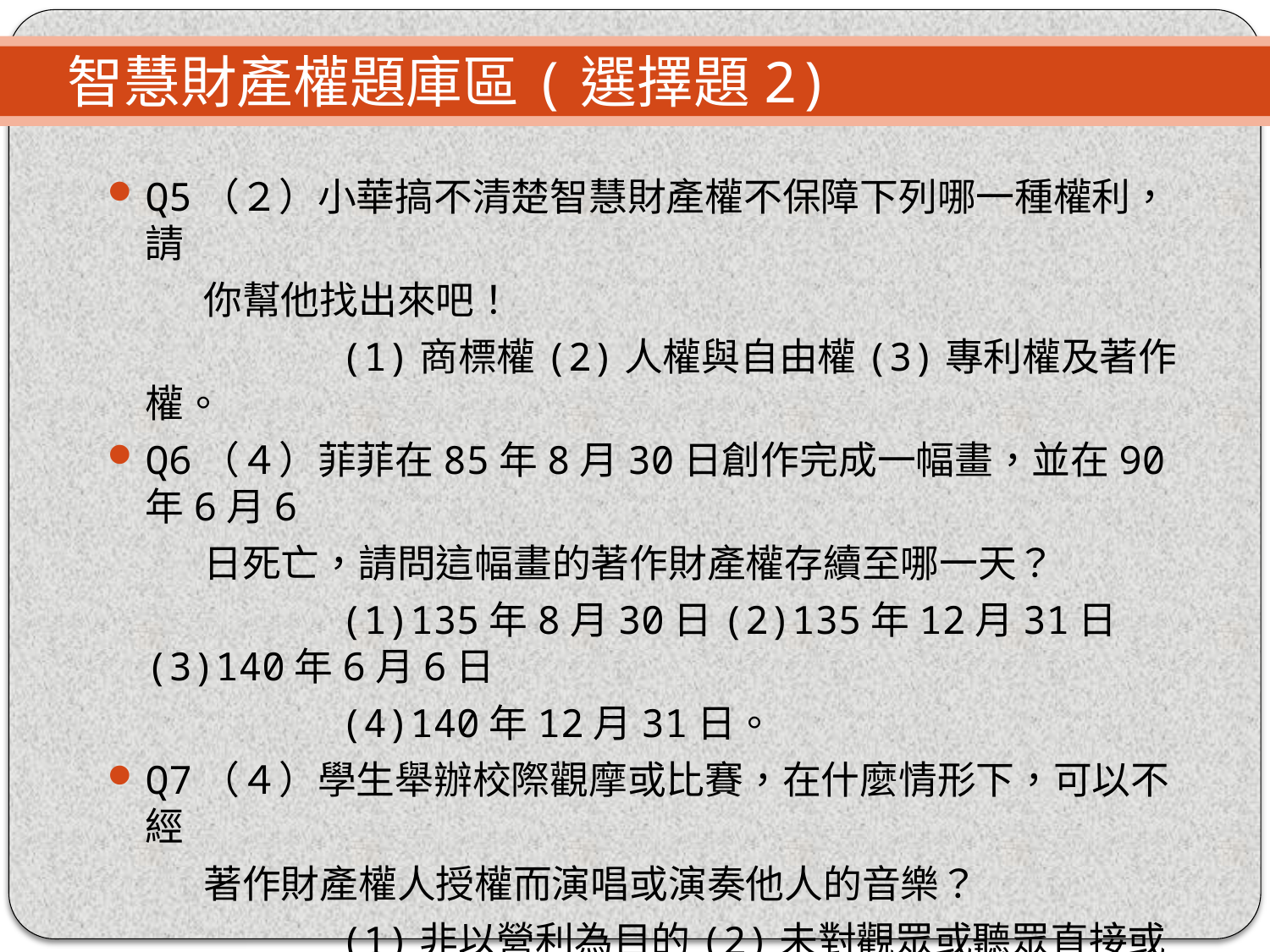

# 智慧財產權題庫區(選擇題2)

Q5（２）小華搞不清楚智慧財產權不保障下列哪一種權利，請
          你幫他找出來吧！
          (1)商標權(2)人權與自由權(3)專利權及著作權。
Q6（４）菲菲在85年8月30日創作完成一幅畫，並在90年6月6
          日死亡，請問這幅畫的著作財產權存續至哪一天？
          (1)135年8月30日(2)135年12月31日(3)140年6月6日
          (4)140年12月31日。
Q7（４）學生舉辦校際觀摩或比賽，在什麼情形下，可以不經
          著作財產權人授權而演唱或演奏他人的音樂？
          (1)非以營利為目的(2)未對觀眾或聽眾直接或間接收
          取任何費用(3)未對表演人支付報酬 (4)以上3種條件
          都具備的情形下。